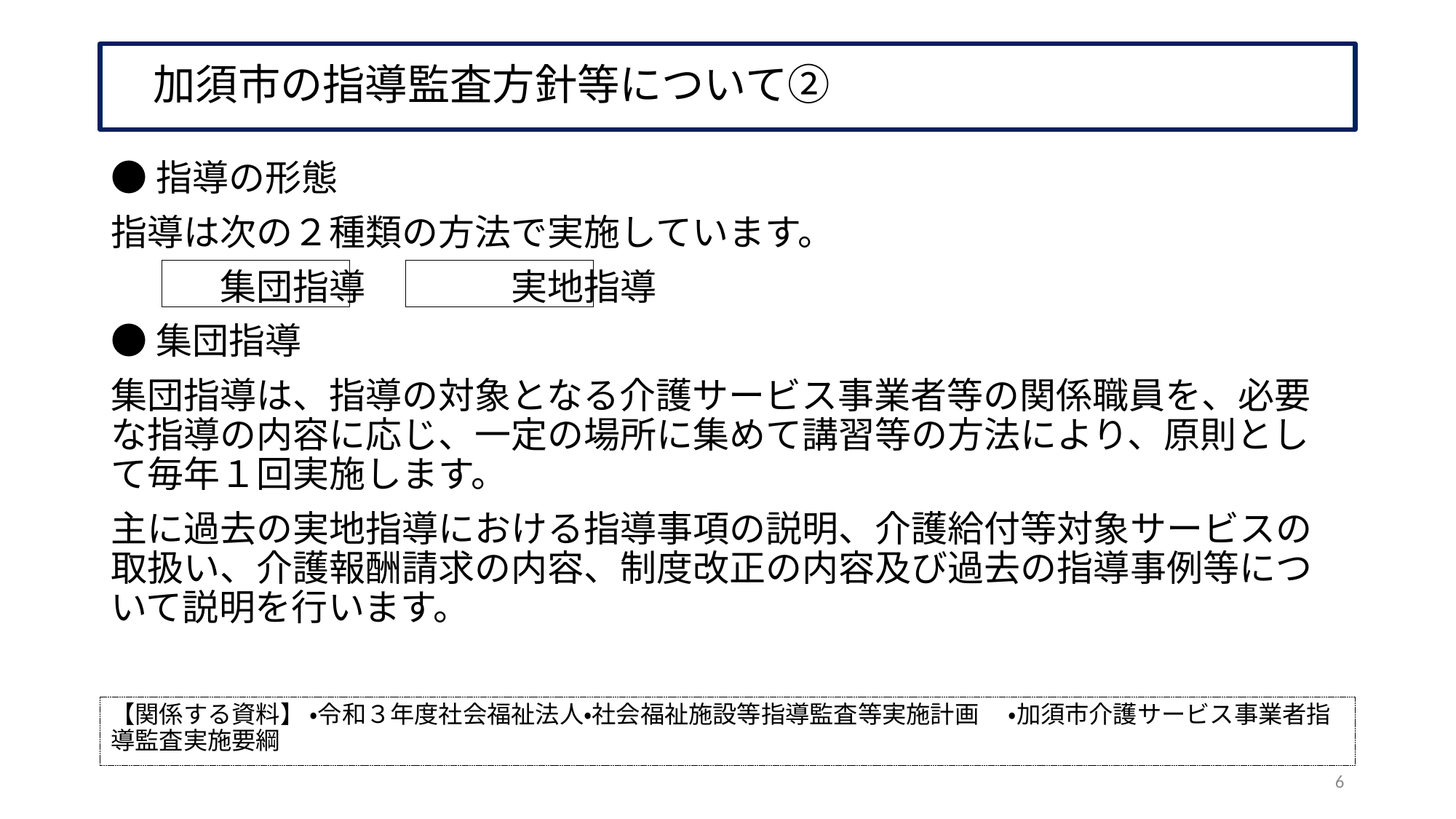

# 加須市の指導監査方針等について②
●指導の形態
指導は次の２種類の方法で実施しています。
　　　集団指導　　　　実地指導
●集団指導
集団指導は、指導の対象となる介護サービス事業者等の関係職員を、必要な指導の内容に応じ、一定の場所に集めて講習等の方法により、原則として毎年１回実施します。
主に過去の実地指導における指導事項の説明、介護給付等対象サービスの取扱い、介護報酬請求の内容、制度改正の内容及び過去の指導事例等について説明を行います。

【関係する資料】 ・令和３年度社会福祉法人・社会福祉施設等指導監査等実施計画　 ・加須市介護サービス事業者指導監査実施要綱
6